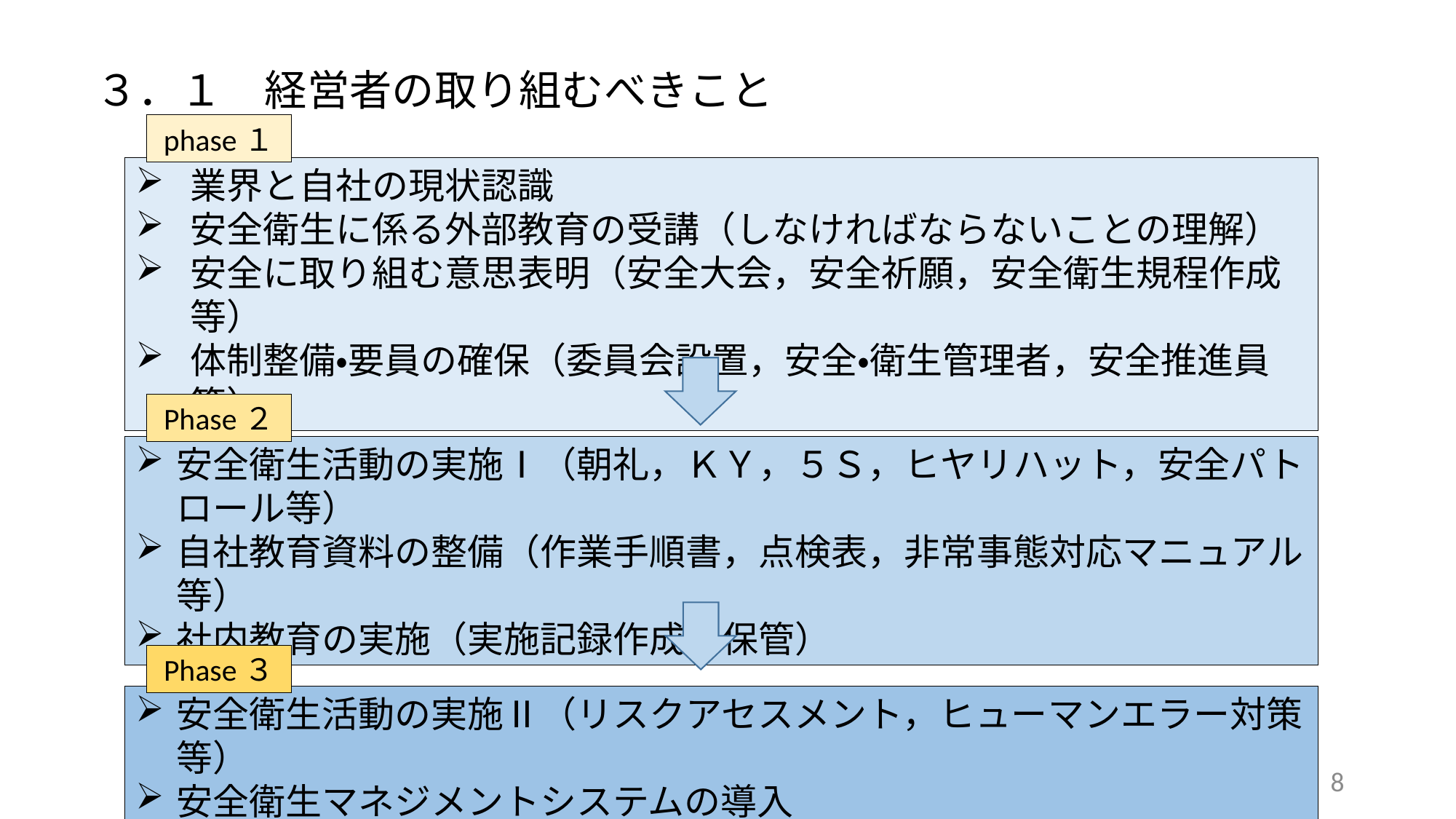

３．１　経営者の取り組むべきこと
phase１

Phase２

Phase３
業界と自社の現状認識
安全衛生に係る外部教育の受講（しなければならないことの理解）
安全に取り組む意思表明（安全大会，安全祈願，安全衛生規程作成等）
体制整備・要員の確保（委員会設置，安全・衛生管理者，安全推進員等）
安全衛生活動の実施Ⅰ（朝礼，ＫＹ，５Ｓ，ヒヤリハット，安全パトロール等）
自社教育資料の整備（作業手順書，点検表，非常事態対応マニュアル等）
社内教育の実施（実施記録作成，保管）
安全衛生活動の実施Ⅱ（リスクアセスメント，ヒューマンエラー対策等）
安全衛生マネジメントシステムの導入
8